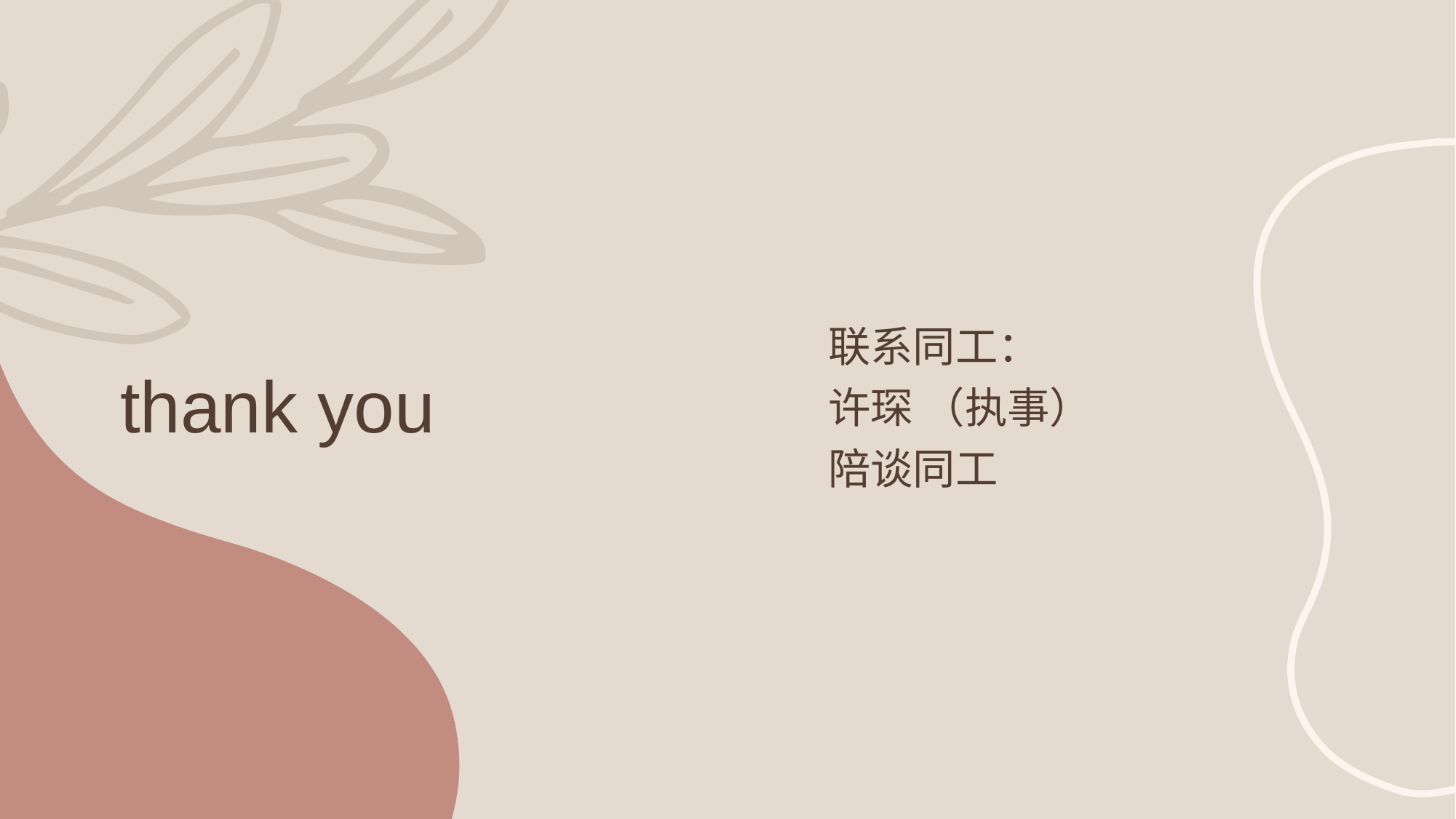

# thank you
联系同工：
许琛 （执事）
陪谈同工